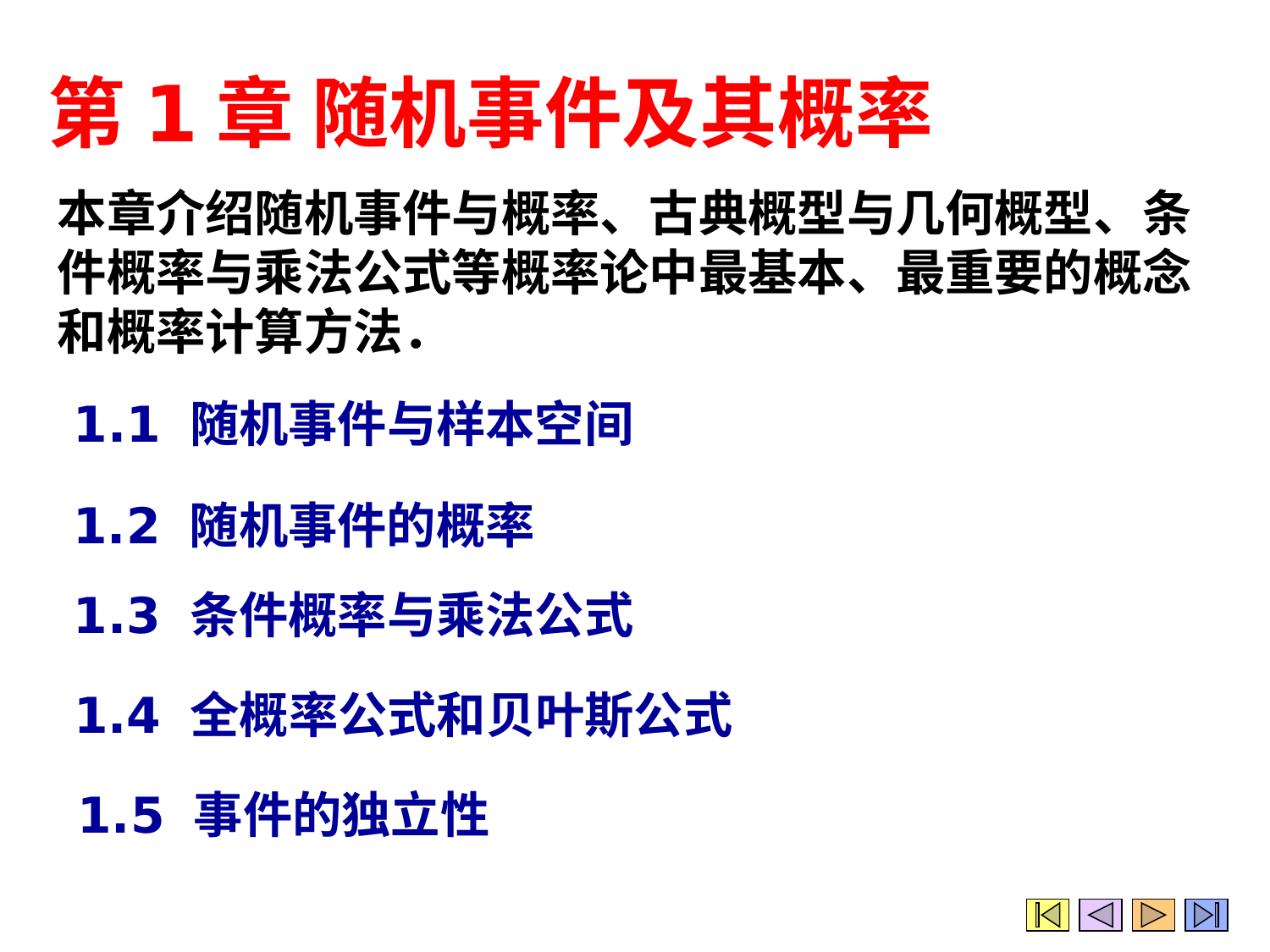

第1章 随机事件及其概率
本章介绍随机事件与概率、古典概型与几何概型、条
件概率与乘法公式等概率论中最基本、最重要的概念和概率计算方法．
1.1 随机事件与样本空间
1.2 随机事件的概率
1.3 条件概率与乘法公式
1.4 全概率公式和贝叶斯公式
1.5 事件的独立性